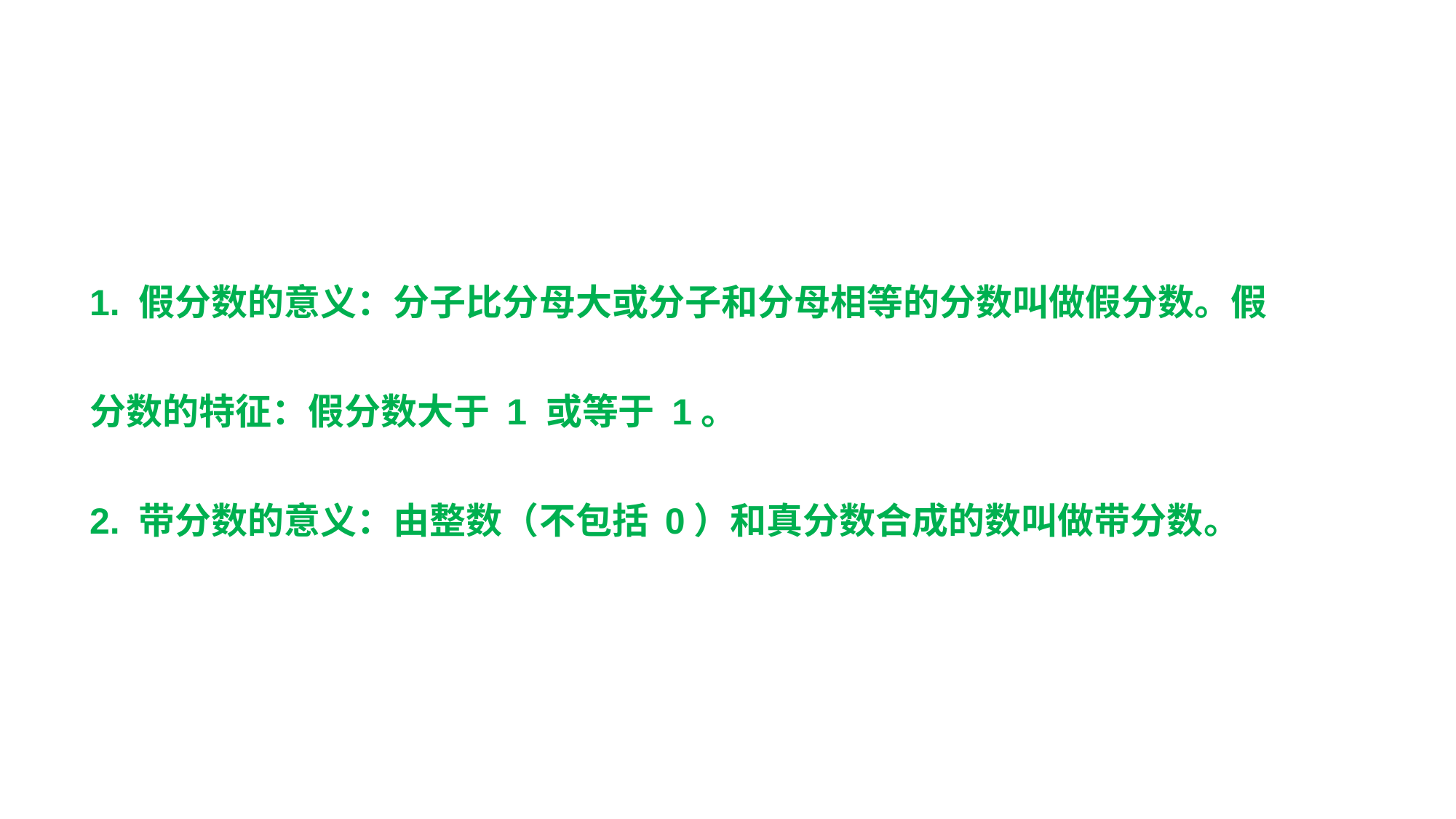

1. 假分数的意义：分子比分母大或分子和分母相等的分数叫做假分数。假分数的特征：假分数大于 1 或等于 1。
2. 带分数的意义：由整数（不包括 0）和真分数合成的数叫做带分数。